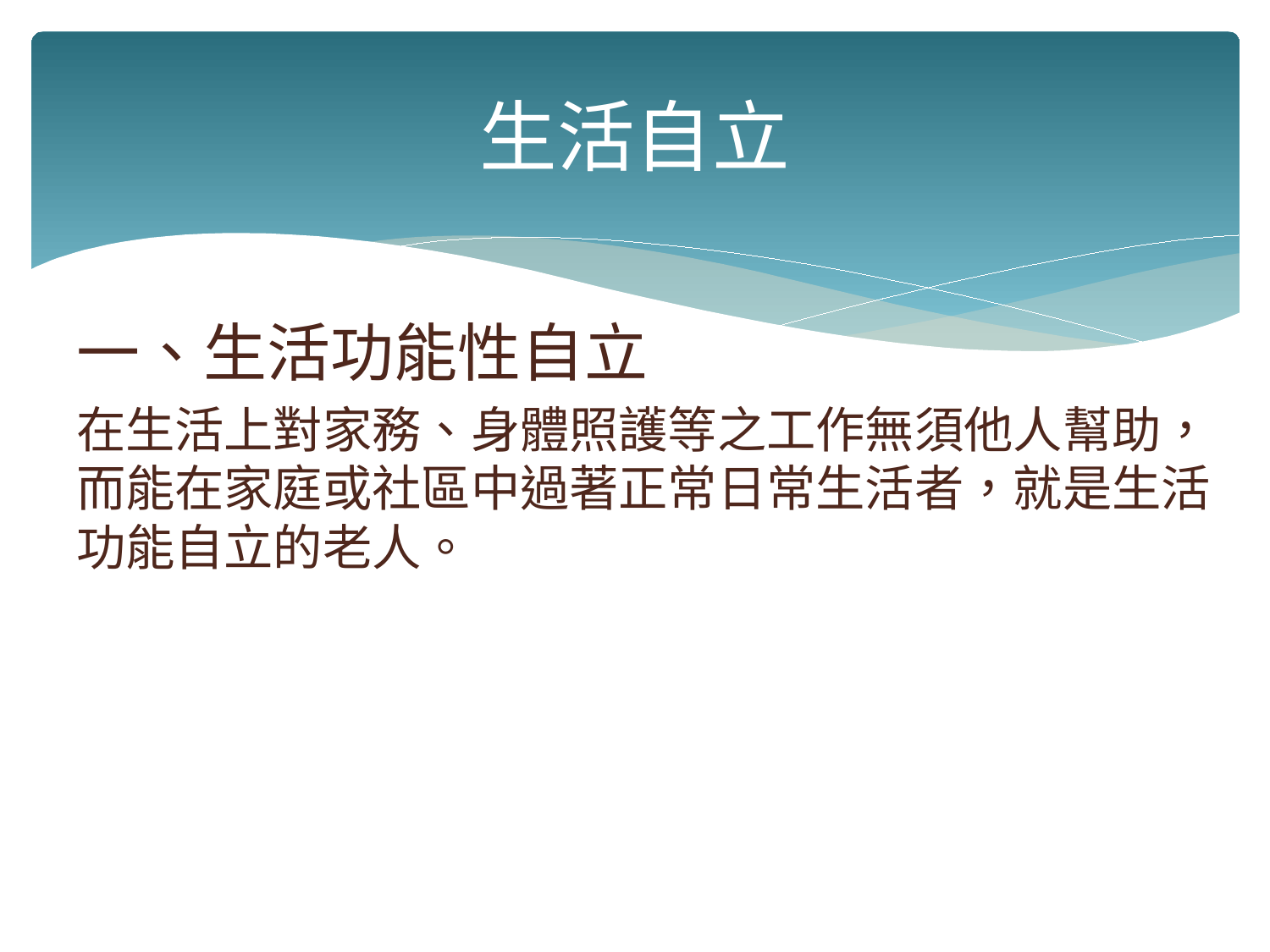

# 生活自立
一、生活功能性自立
在生活上對家務、身體照護等之工作無須他人幫助，而能在家庭或社區中過著正常日常生活者，就是生活功能自立的老人。